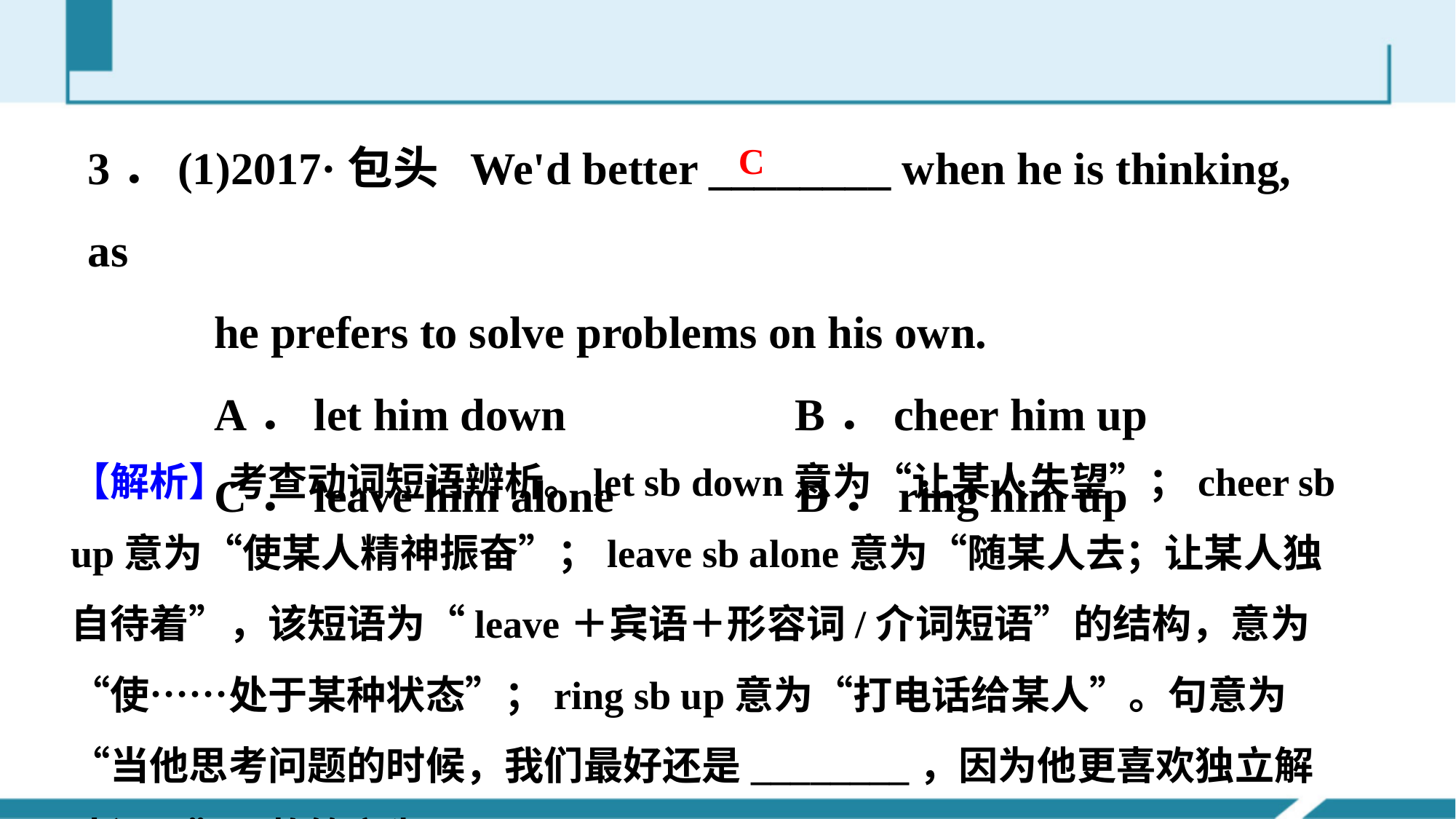

3．(1)2017·包头  We'd better ________ when he is thinking, as
           he prefers to solve problems on his own.
           A．let him down                    B．cheer him up
           C．leave him alone                D．ring him up
C
【解析】考查动词短语辨析。let sb down意为“让某人失望”；cheer sb up意为“使某人精神振奋”；leave sb alone意为“随某人去；让某人独自待着”，该短语为“leave＋宾语＋形容词/介词短语”的结构，意为“使……处于某种状态”；ring sb up意为“打电话给某人”。句意为“当他思考问题的时候，我们最好还是________，因为他更喜欢独立解决问题”，故答案为C。